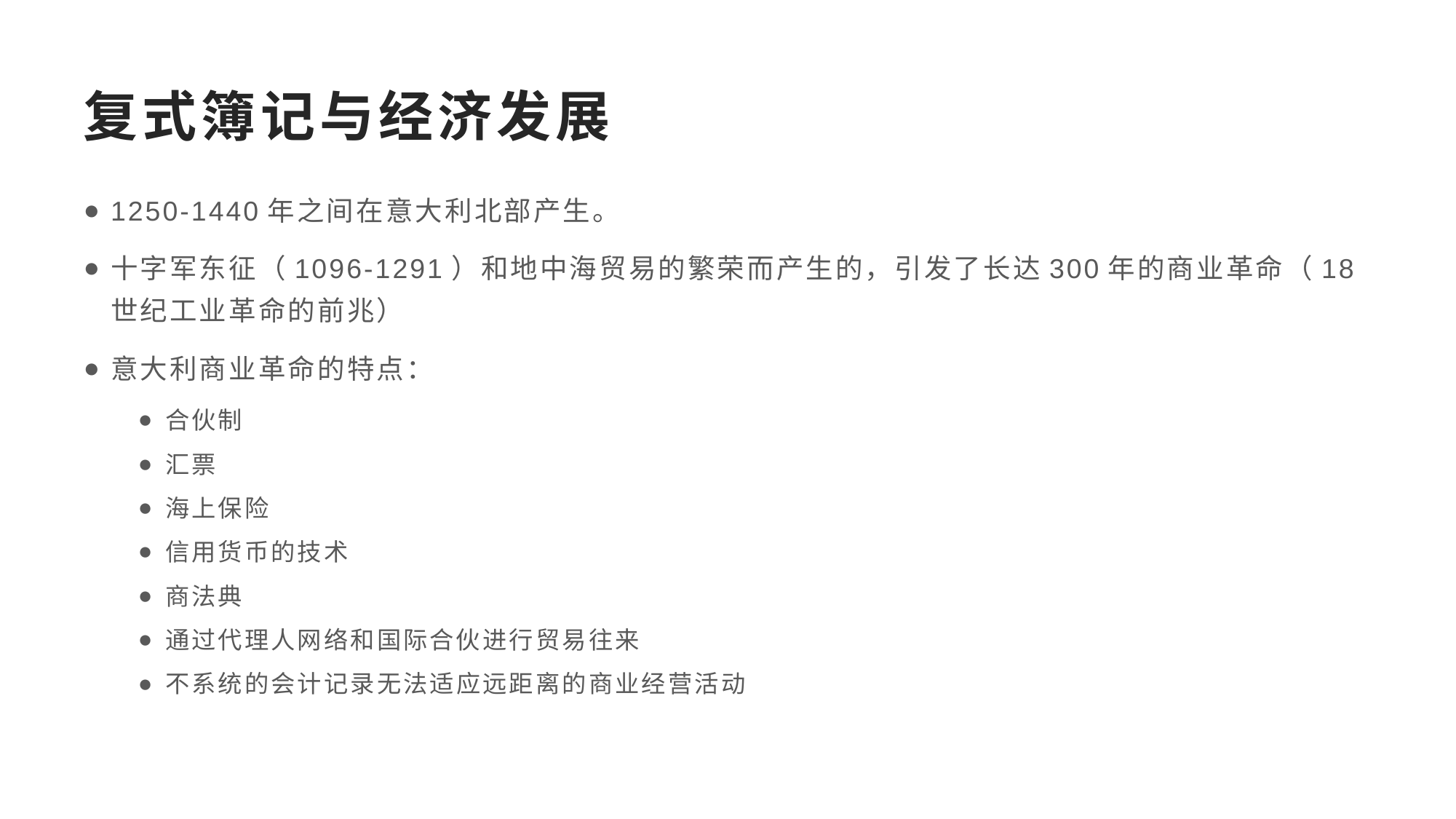

# 复式簿记与经济发展
1250-1440年之间在意大利北部产生。
十字军东征（1096-1291）和地中海贸易的繁荣而产生的，引发了长达300年的商业革命（18世纪工业革命的前兆）
意大利商业革命的特点：
合伙制
汇票
海上保险
信用货币的技术
商法典
通过代理人网络和国际合伙进行贸易往来
不系统的会计记录无法适应远距离的商业经营活动